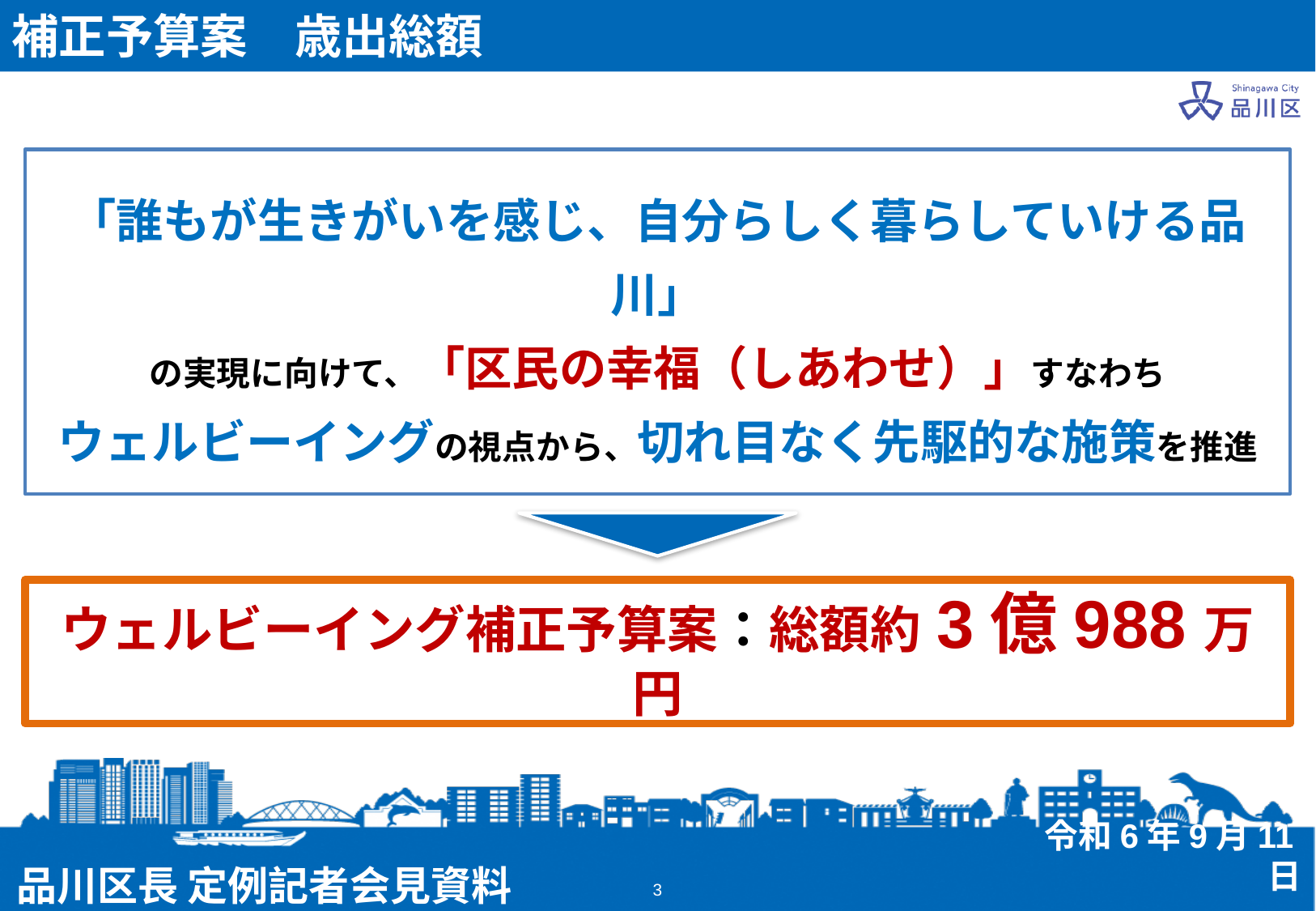

補正予算案　歳出総額
「誰もが生きがいを感じ、自分らしく暮らしていける品川」
の実現に向けて、「区民の幸福（しあわせ）」すなわち
ウェルビーイングの視点から、切れ目なく先駆的な施策を推進

ウェルビーイング補正予算案：総額約 3億988 万円